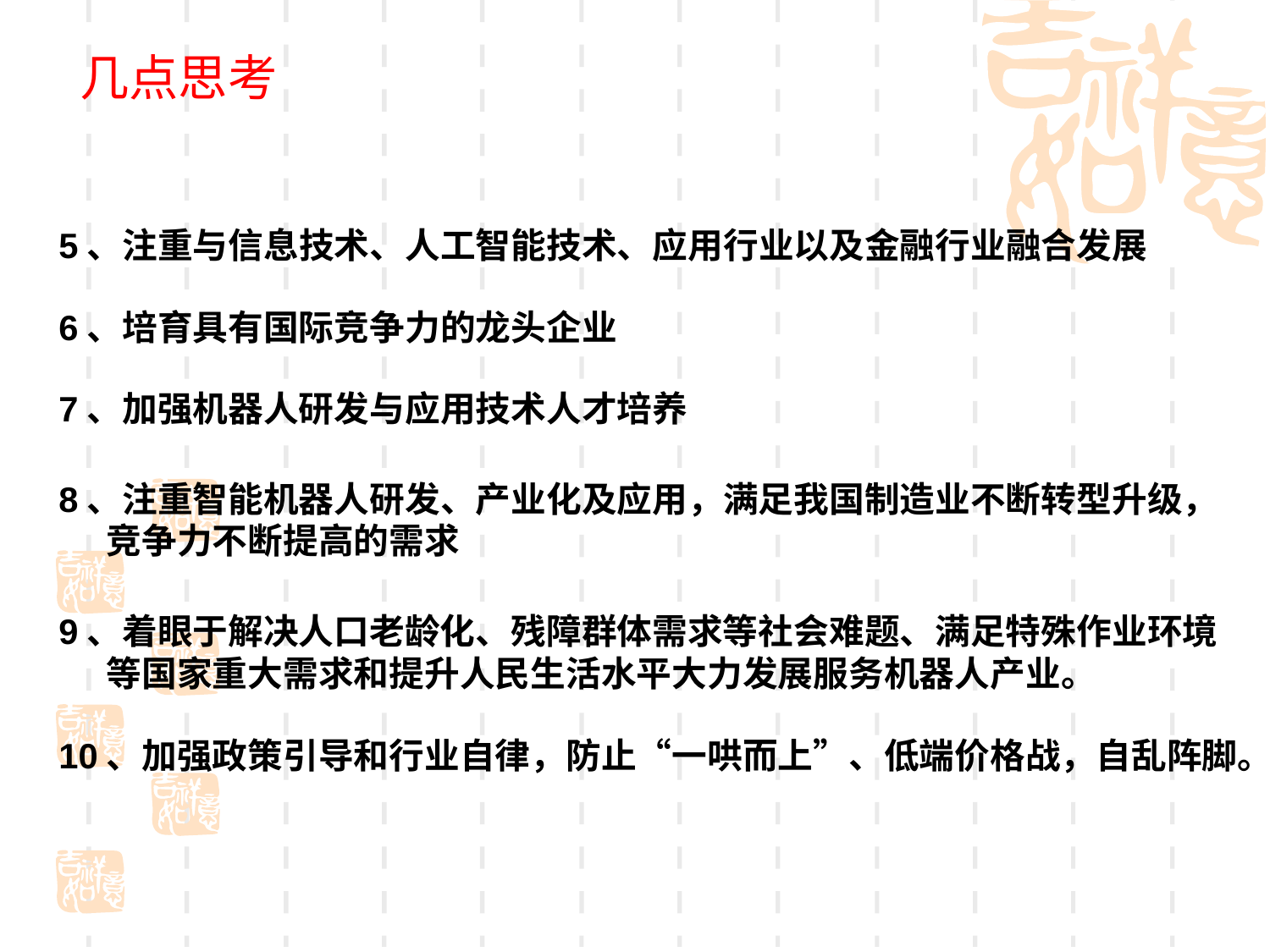

几点思考
# 5、注重与信息技术、人工智能技术、应用行业以及金融行业融合发展

6、培育具有国际竞争力的龙头企业

7、加强机器人研发与应用技术人才培养

8、注重智能机器人研发、产业化及应用，满足我国制造业不断转型升级，竞争力不断提高的需求

9、着眼于解决人口老龄化、残障群体需求等社会难题、满足特殊作业环境等国家重大需求和提升人民生活水平大力发展服务机器人产业。

10、加强政策引导和行业自律，防止“一哄而上”、低端价格战，自乱阵脚。